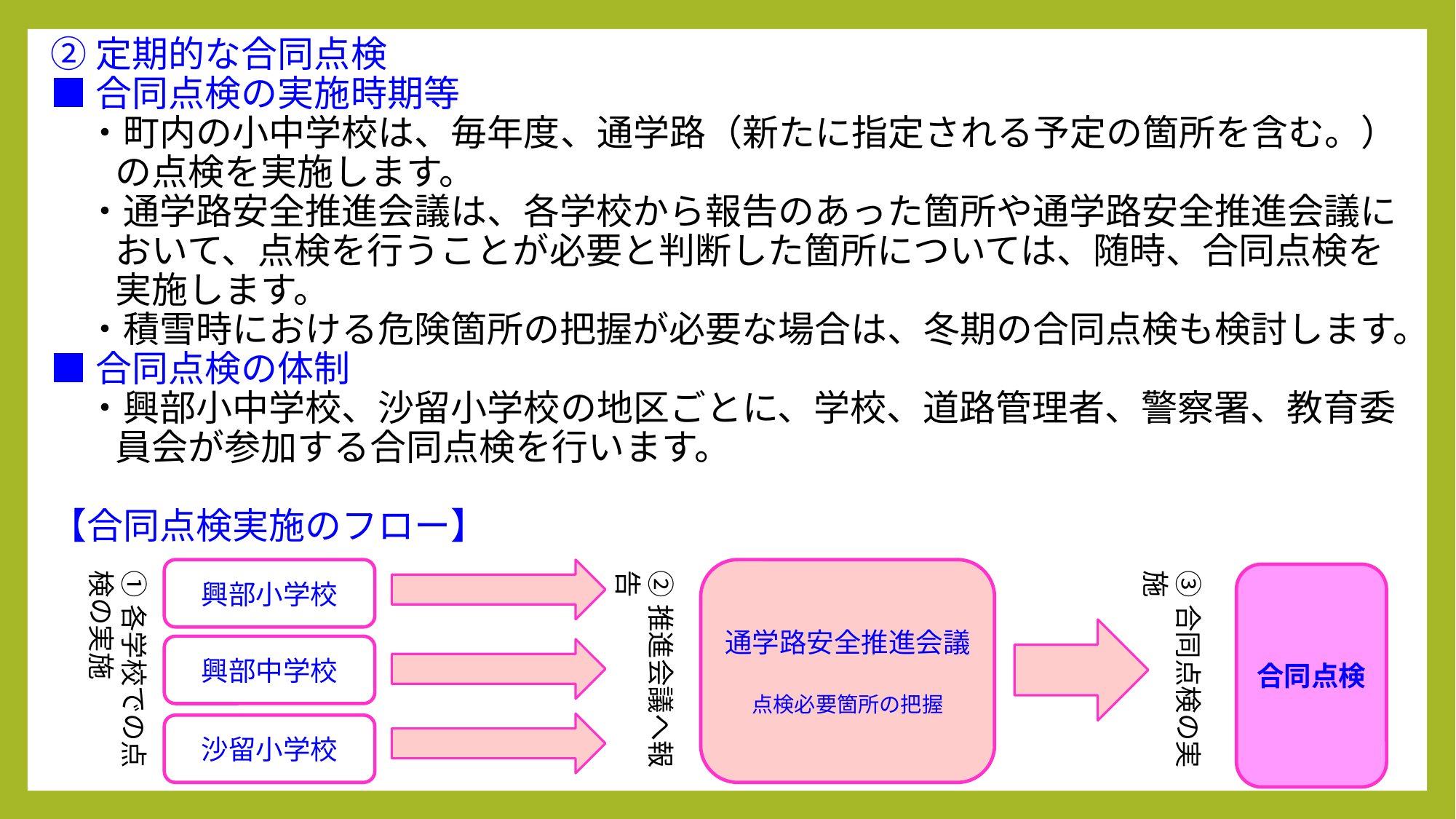

②定期的な合同点検
■合同点検の実施時期等
　・町内の小中学校は、毎年度、通学路（新たに指定される予定の箇所を含む。）の点検を実施します。
　・通学路安全推進会議は、各学校から報告のあった箇所や通学路安全推進会議において、点検を行うことが必要と判断した箇所については、随時、合同点検を実施します。
　・積雪時における危険箇所の把握が必要な場合は、冬期の合同点検も検討します。
■合同点検の体制
　・興部小中学校、沙留小学校の地区ごとに、学校、道路管理者、警察署、教育委員会が参加する合同点検を行います。

【合同点検実施のフロー】
①各学校での点検の実施
興部小学校

興部中学校

沙留小学校
②推進会議へ報告
通学路安全推進会議

点検必要箇所の把握
③合同点検の実施
合同点検